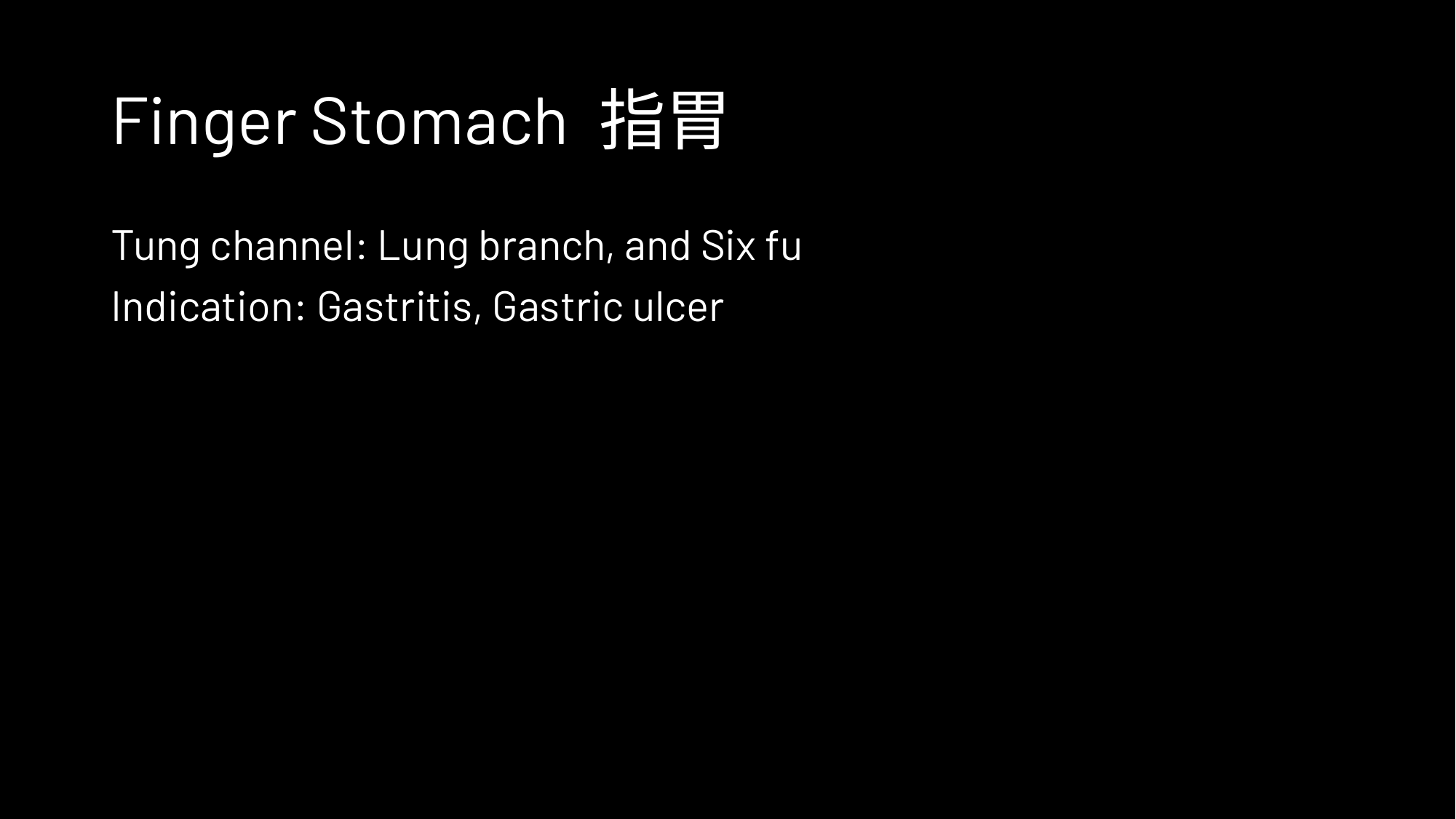

# Finger Stomach 指胃
Tung channel: Lung branch, and Six fu
Indication: Gastritis, Gastric ulcer